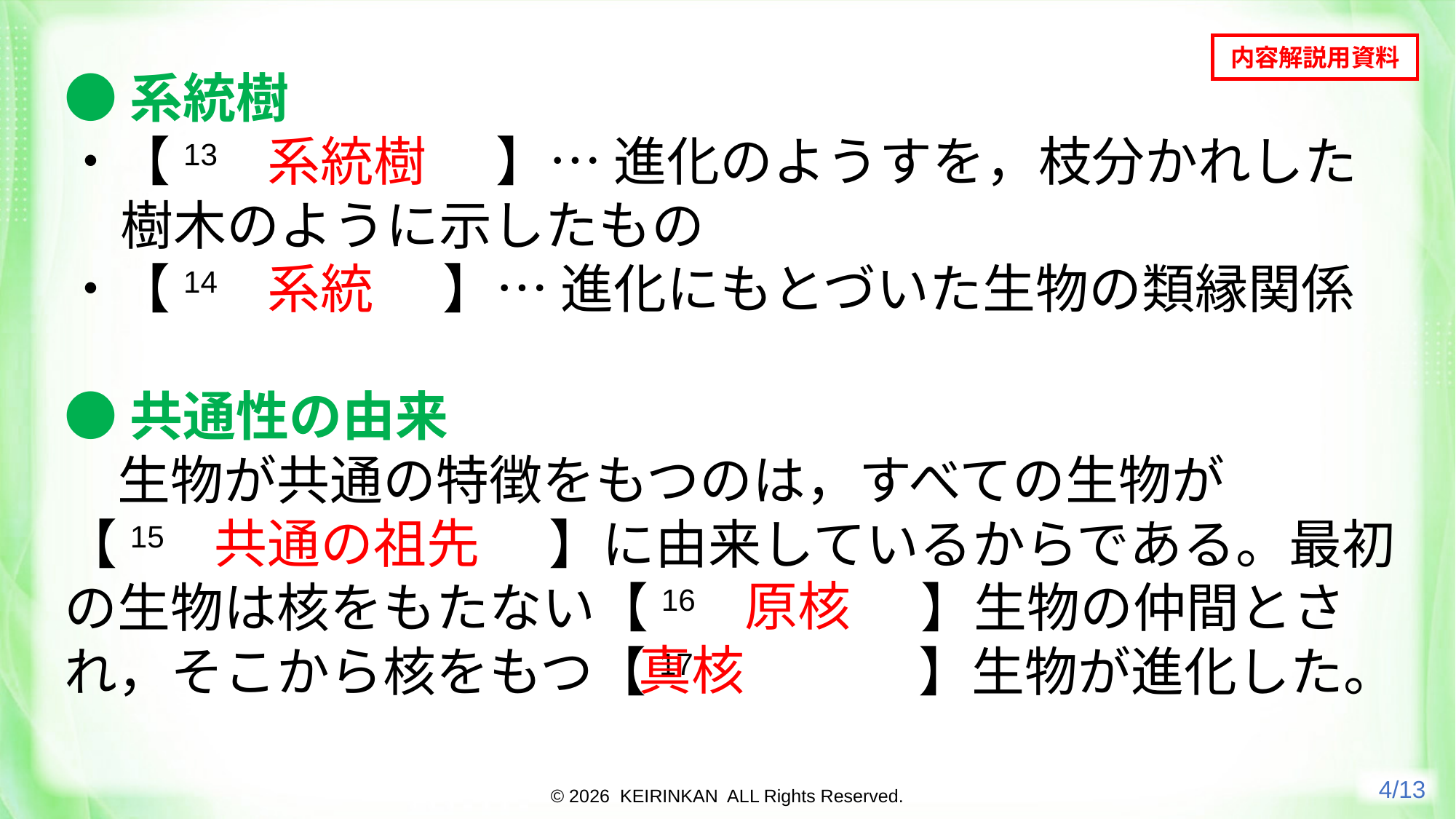

内容解説用資料
●系統樹
・【13　系統樹　】… 進化のようすを，枝分かれした樹木のように示したもの
・【14　系統　】… 進化にもとづいた生物の類縁関係

●共通性の由来
　生物が共通の特徴をもつのは，すべての生物が
【15　共通の祖先　】に由来しているからである。最初の生物は核をもたない【16　原核　】生物の仲間とされ，そこから核をもつ【17　真核　】生物が進化した。
系統樹
系統
共通の祖先
原核
真核
4/13
© 2026  KEIRINKAN  ALL Rights Reserved.